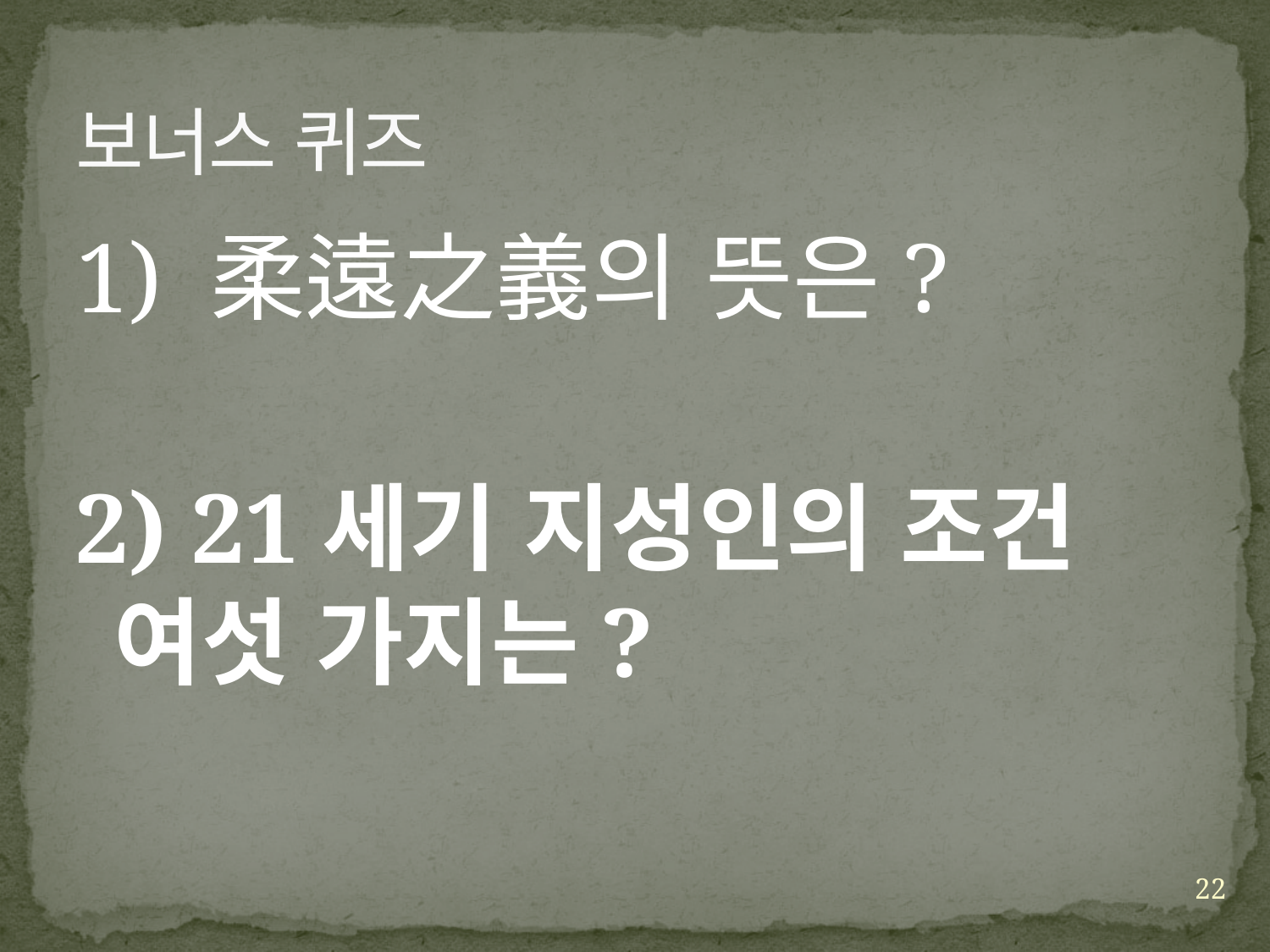

# 보너스 퀴즈
1) 柔遠之義의 뜻은?

2) 21세기 지성인의 조건 여섯 가지는?
22